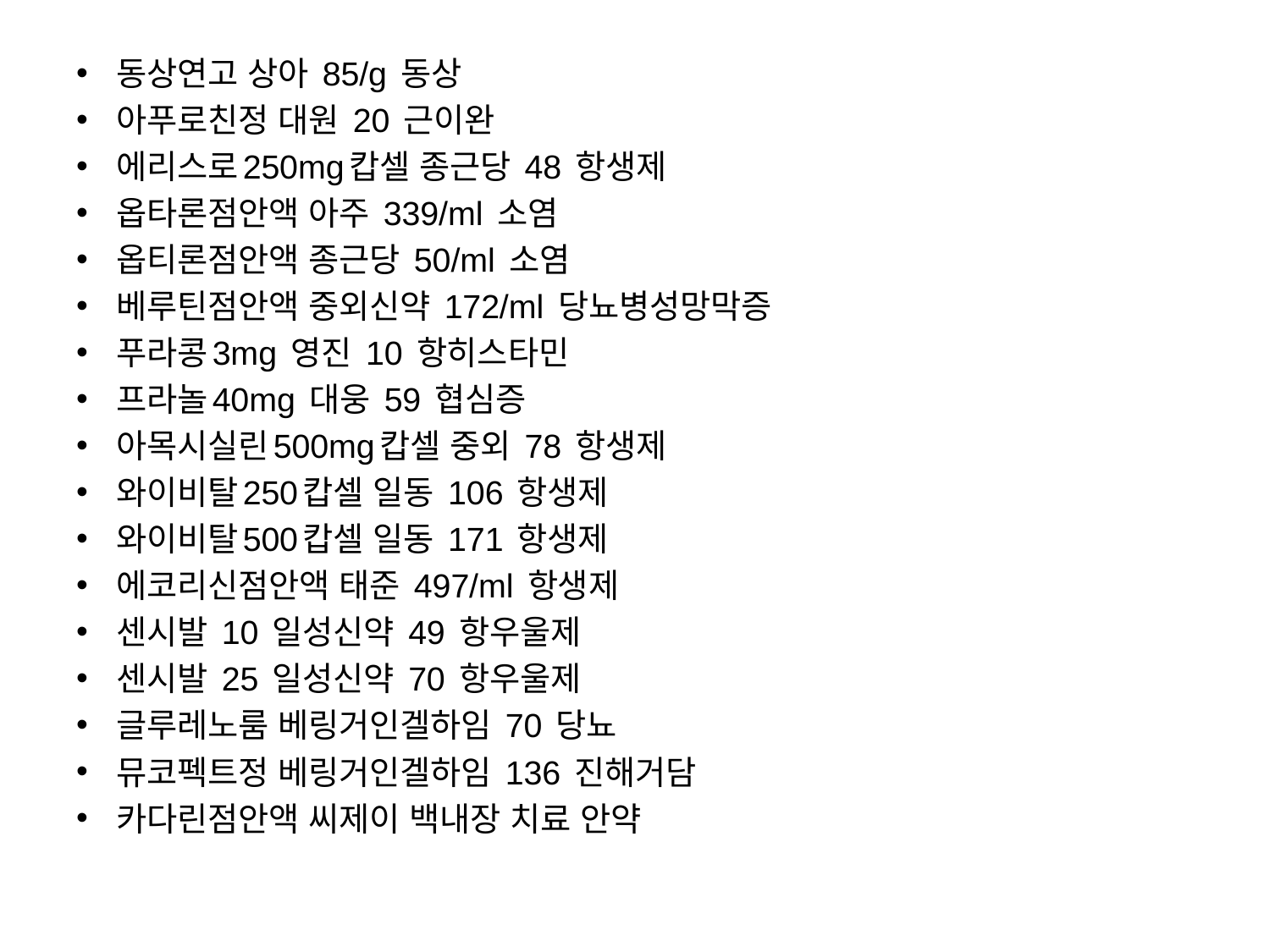

#
동상연고 상아 85/g 동상
아푸로친정 대원 20 근이완
에리스로250mg캅셀 종근당 48 항생제
옵타론점안액 아주 339/ml 소염
옵티론점안액 종근당 50/ml 소염
베루틴점안액 중외신약 172/ml 당뇨병성망막증
푸라콩3mg 영진 10 항히스타민
프라놀40mg 대웅 59 협심증
아목시실린500mg캅셀 중외 78 항생제
와이비탈250캅셀 일동 106 항생제
와이비탈500캅셀 일동 171 항생제
에코리신점안액 태준 497/ml 항생제
센시발 10 일성신약 49 항우울제
센시발 25 일성신약 70 항우울제
글루레노룸 베링거인겔하임 70 당뇨
뮤코펙트정 베링거인겔하임 136 진해거담
카다린점안액 씨제이 백내장 치료 안약